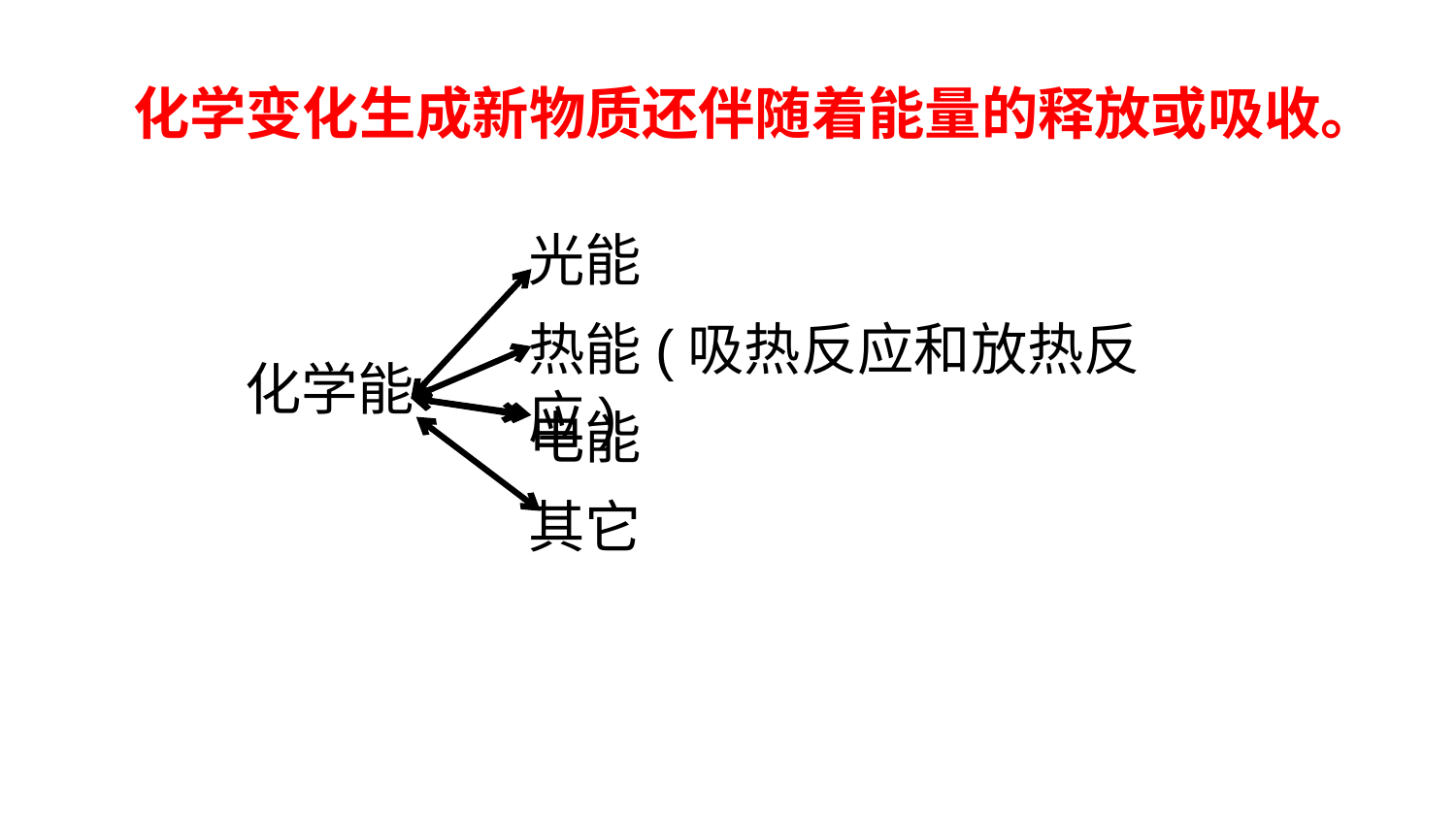

化学变化生成新物质还伴随着能量的释放或吸收。

光能
热能(吸热反应和放热反应)
化学能
电能

其它